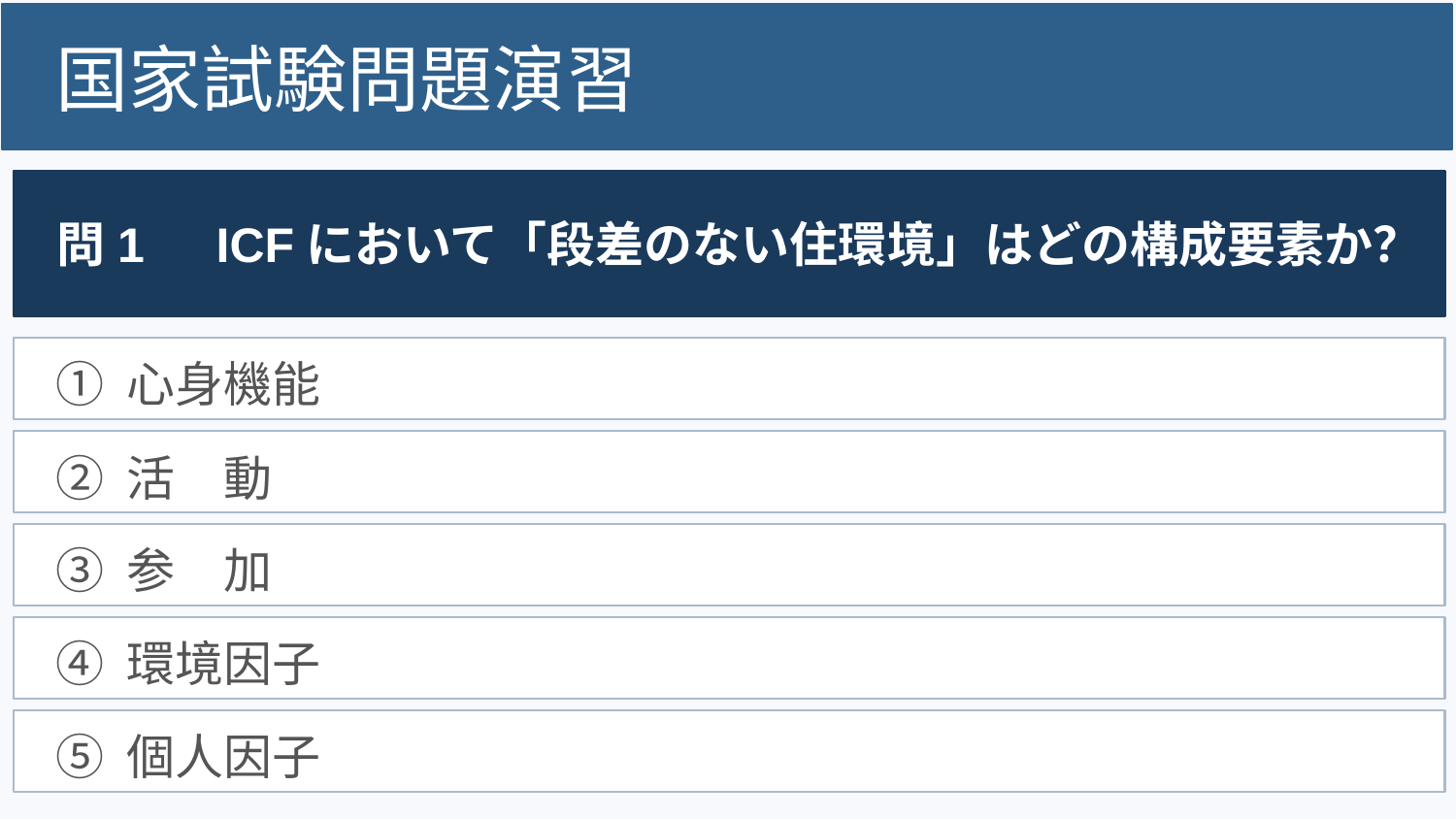

国家試験問題演習

問1　ICFにおいて「段差のない住環境」はどの構成要素か？

① 心身機能

② 活　動

③ 参　加

④ 環境因子

⑤ 個人因子